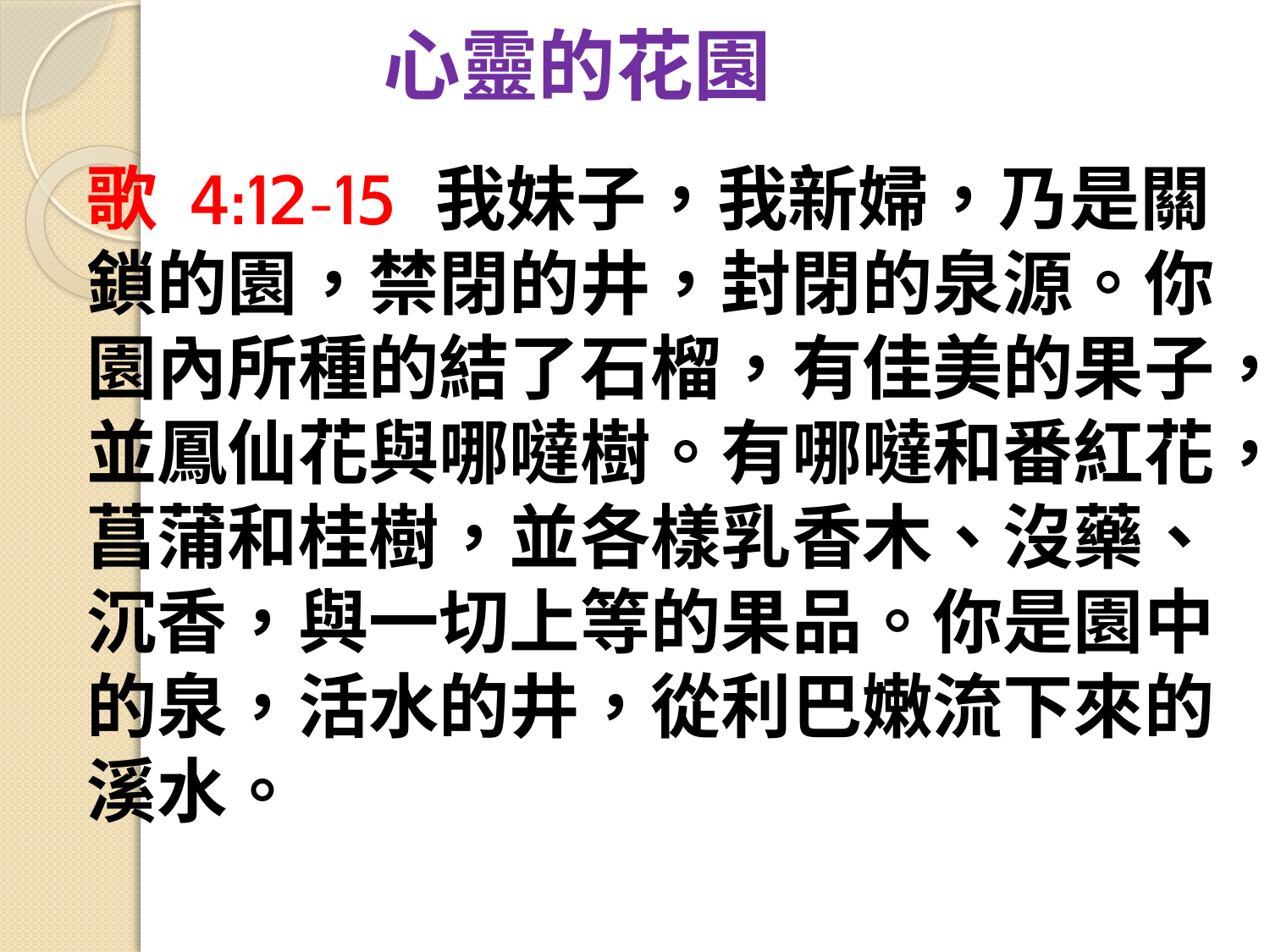

心靈的花園
歌 4:12-15 我妹子，我新婦，乃是關鎖的園，禁閉的井，封閉的泉源。你園內所種的結了石榴，有佳美的果子，並鳳仙花與哪噠樹。有哪噠和番紅花，菖蒲和桂樹，並各樣乳香木、沒藥、沉香，與一切上等的果品。你是園中的泉，活水的井，從利巴嫩流下來的溪水。